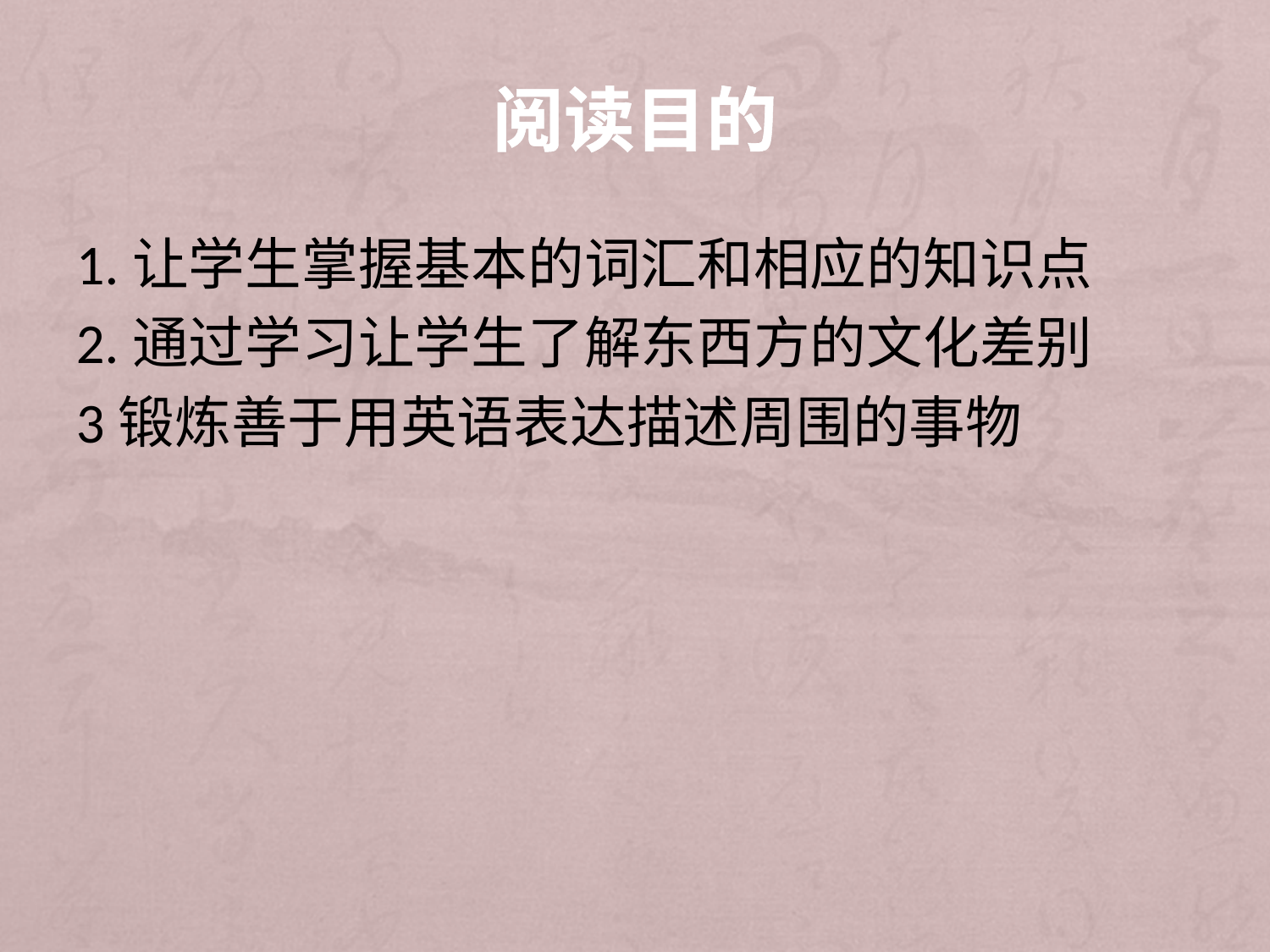

# 阅读目的
1.让学生掌握基本的词汇和相应的知识点
2.通过学习让学生了解东西方的文化差别
3锻炼善于用英语表达描述周围的事物